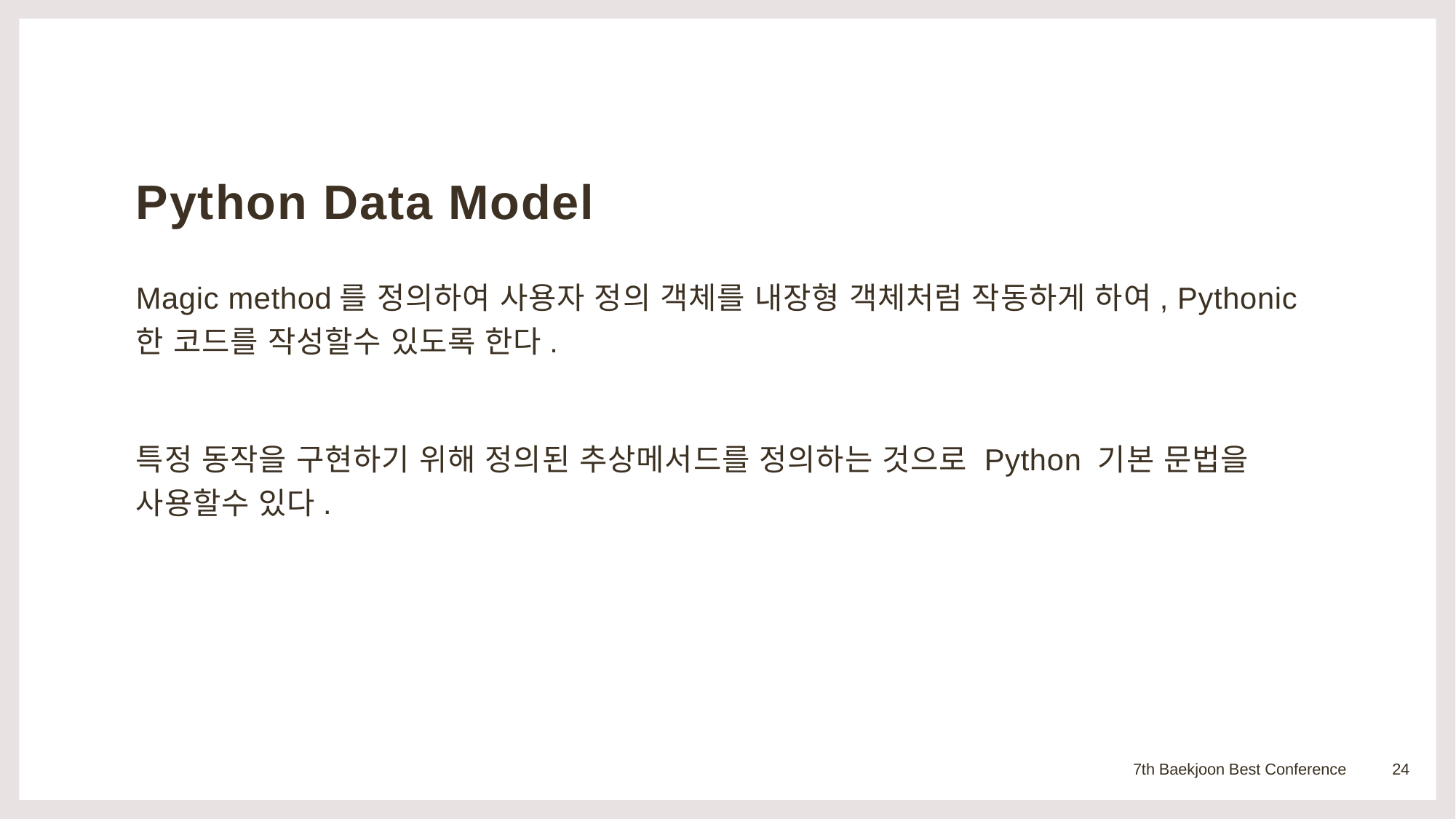

# Python Data Model
Magic method를 정의하여 사용자 정의 객체를 내장형 객체처럼 작동하게 하여, Pythonic한 코드를 작성할수 있도록 한다.

특정 동작을 구현하기 위해 정의된 추상메서드를 정의하는 것으로 Python 기본 문법을 사용할수 있다.
24
7th Baekjoon Best Conference